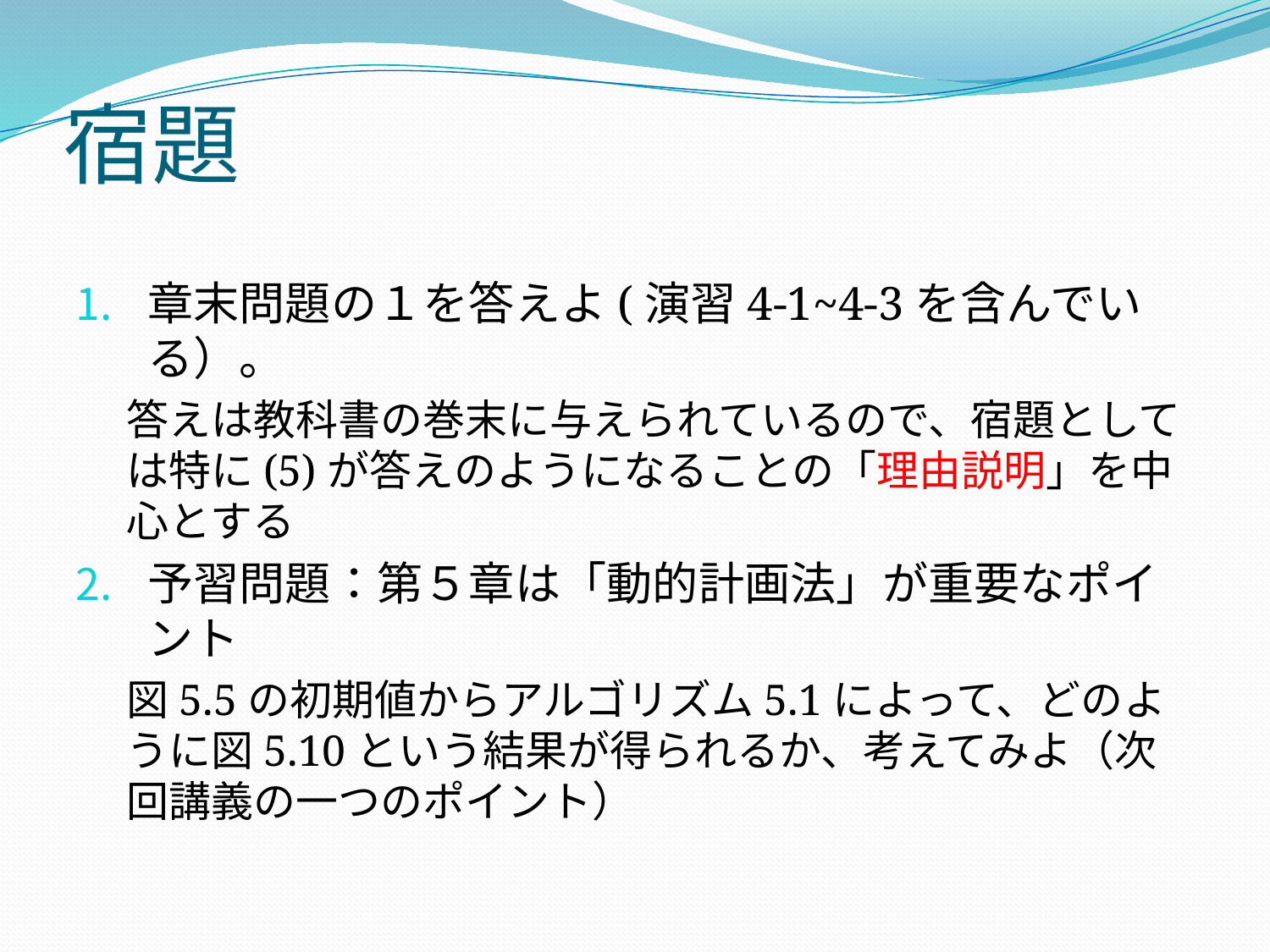

# 宿題
章末問題の１を答えよ(演習4-1~4-3を含んでいる）。
答えは教科書の巻末に与えられているので、宿題としては特に(5)が答えのようになることの「理由説明」を中心とする
予習問題：第５章は「動的計画法」が重要なポイント
図5.5の初期値からアルゴリズム5.1によって、どのように図5.10という結果が得られるか、考えてみよ（次回講義の一つのポイント）